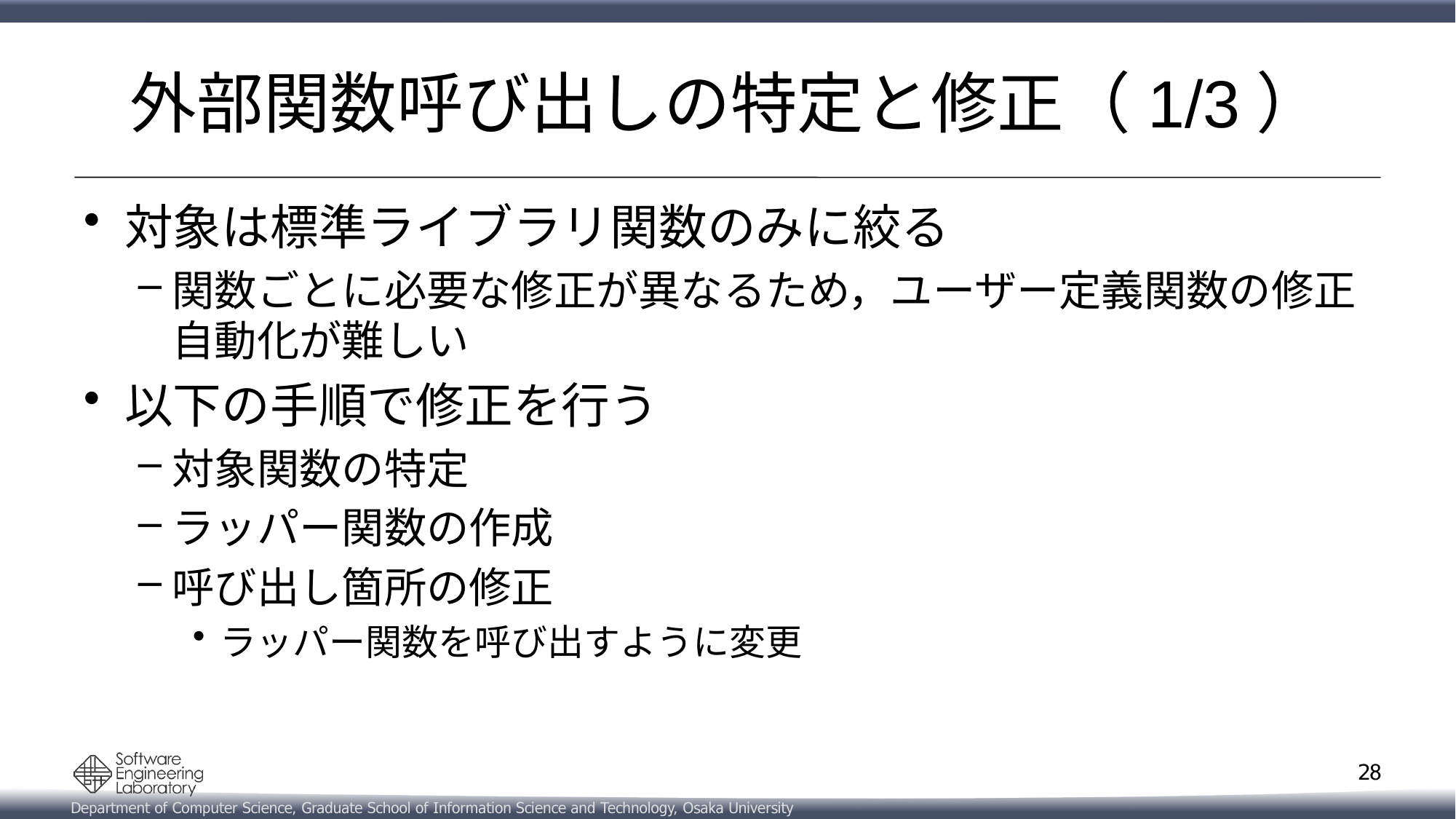

# 外部関数呼び出しの特定と修正（1/3）
対象は標準ライブラリ関数のみに絞る
関数ごとに必要な修正が異なるため，ユーザー定義関数の修正自動化が難しい
以下の手順で修正を行う
対象関数の特定
ラッパー関数の作成
呼び出し箇所の修正
ラッパー関数を呼び出すように変更
28